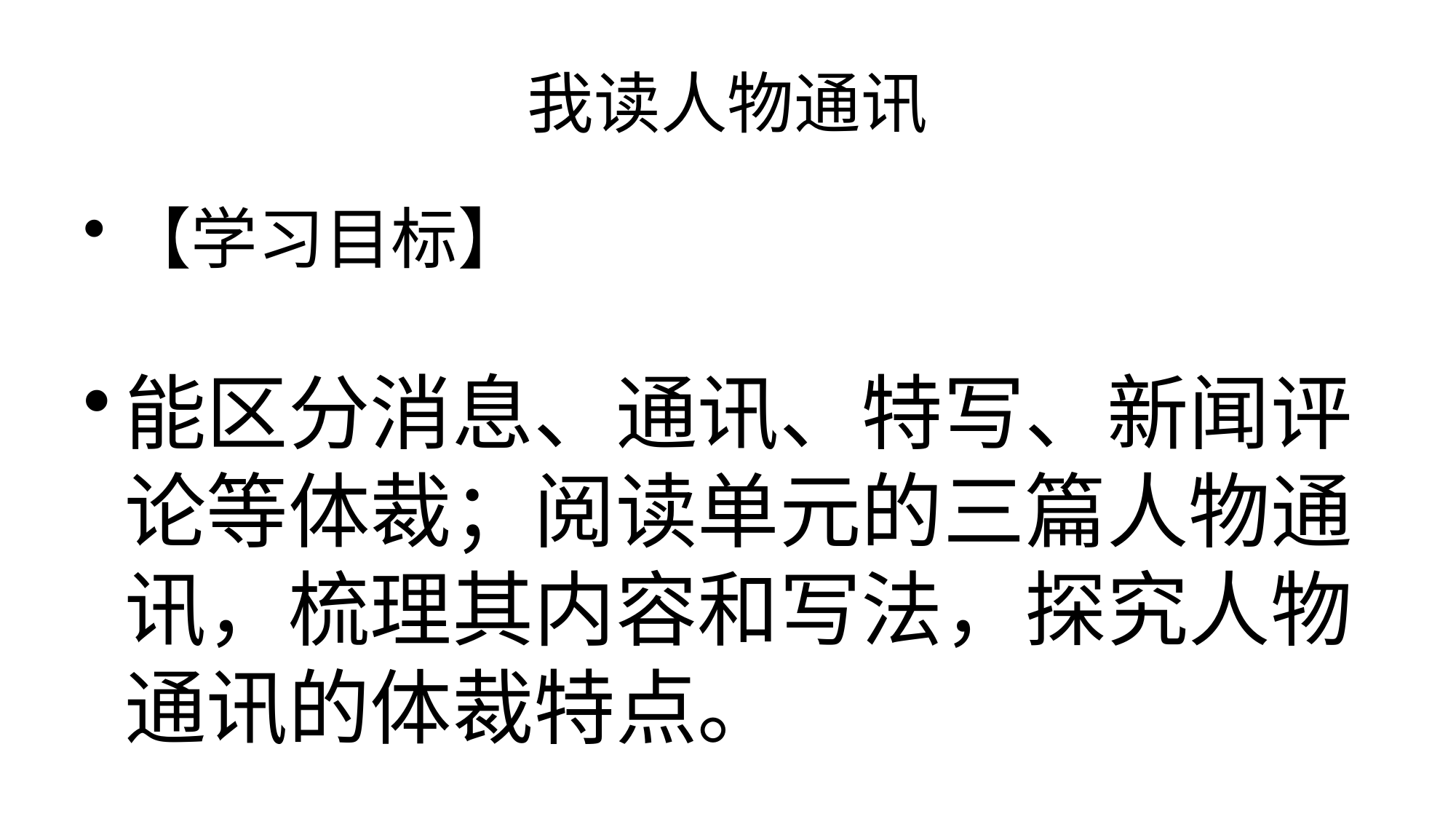

# 我读人物通讯
【学习目标】

能区分消息、通讯、特写、新闻评论等体裁；阅读单元的三篇人物通讯，梳理其内容和写法，探究人物通讯的体裁特点。